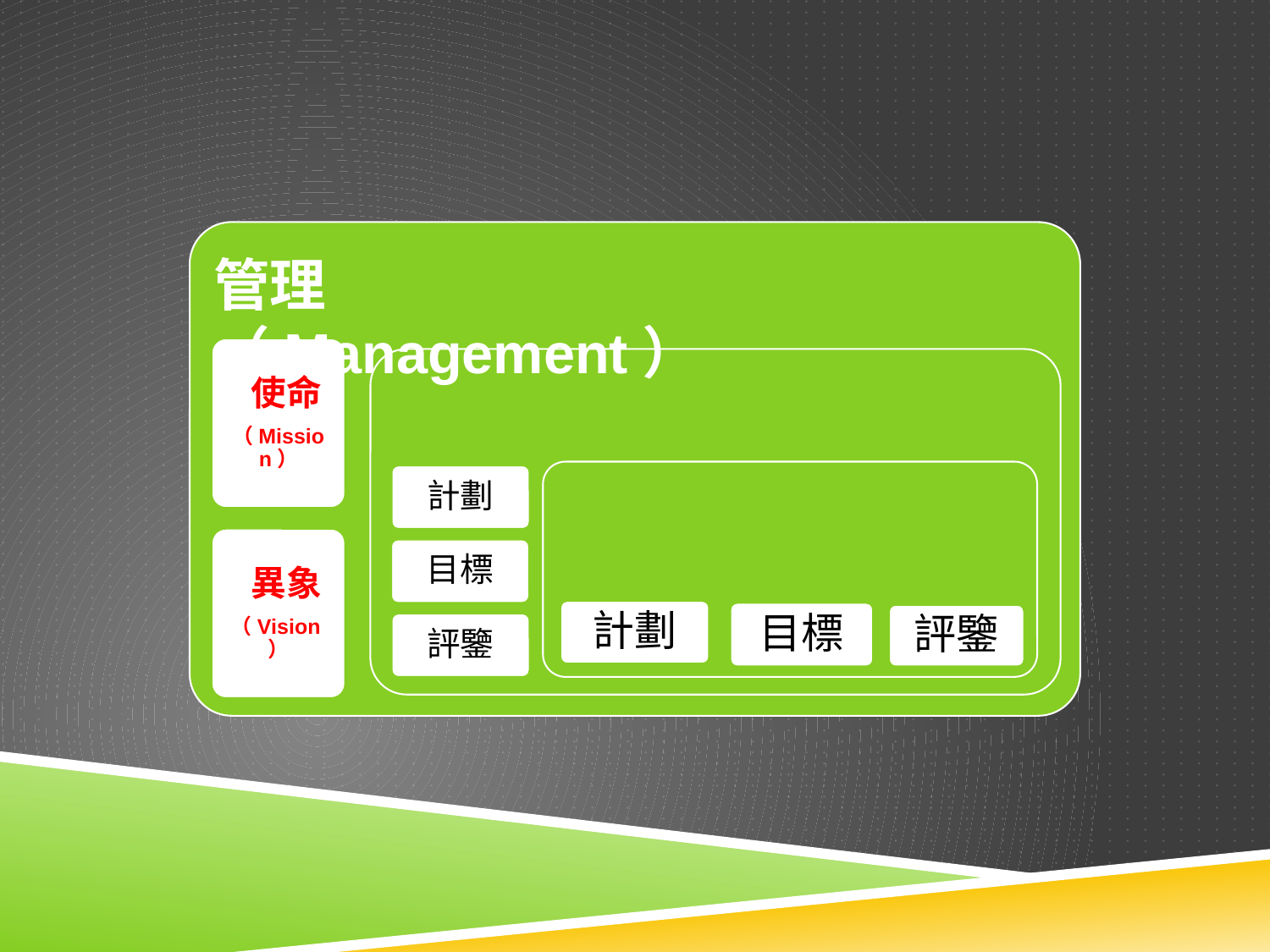

#

管理（Management）

 使命
（Mission）

計劃

 異象
（Vision）

目標

計劃

目標

評鑒

評鑒